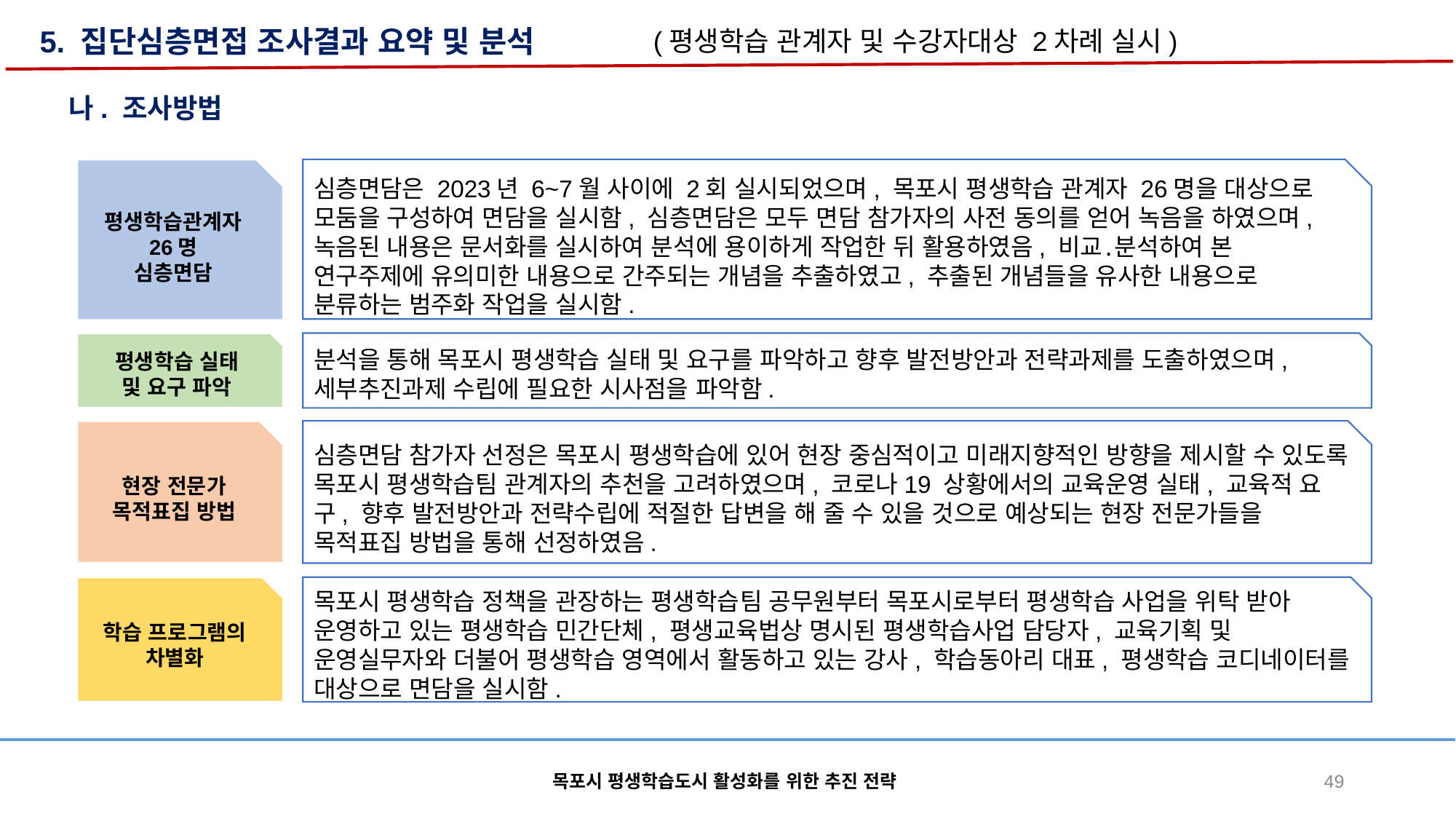

5. 집단심층면접 조사결과 요약 및 분석
(평생학습 관계자 및 수강자대상 2차례 실시)
나. 조사방법
평생학습관계자
26명
심층면담
심층면담은 2023년 6~7월 사이에 2회 실시되었으며, 목포시 평생학습 관계자 26명을 대상으로 모둠을 구성하여 면담을 실시함, 심층면담은 모두 면담 참가자의 사전 동의를 얻어 녹음을 하였으며, 녹음된 내용은 문서화를 실시하여 분석에 용이하게 작업한 뒤 활용하였음, 비교․분석하여 본 연구주제에 유의미한 내용으로 간주되는 개념을 추출하였고, 추출된 개념들을 유사한 내용으로 분류하는 범주화 작업을 실시함.
평생학습 실태
및 요구 파악
분석을 통해 목포시 평생학습 실태 및 요구를 파악하고 향후 발전방안과 전략과제를 도출하였으며, 세부추진과제 수립에 필요한 시사점을 파악함.
현장 전문가
목적표집 방법
심층면담 참가자 선정은 목포시 평생학습에 있어 현장 중심적이고 미래지향적인 방향을 제시할 수 있도록 목포시 평생학습팀 관계자의 추천을 고려하였으며, 코로나19 상황에서의 교육운영 실태, 교육적 요구, 향후 발전방안과 전략수립에 적절한 답변을 해 줄 수 있을 것으로 예상되는 현장 전문가들을 목적표집 방법을 통해 선정하였음.
학습 프로그램의 차별화
목포시 평생학습 정책을 관장하는 평생학습팀 공무원부터 목포시로부터 평생학습 사업을 위탁 받아 운영하고 있는 평생학습 민간단체, 평생교육법상 명시된 평생학습사업 담당자, 교육기획 및 운영실무자와 더불어 평생학습 영역에서 활동하고 있는 강사, 학습동아리 대표, 평생학습 코디네이터를 대상으로 면담을 실시함.
목포시 평생학습도시 활성화를 위한 추진 전략
49